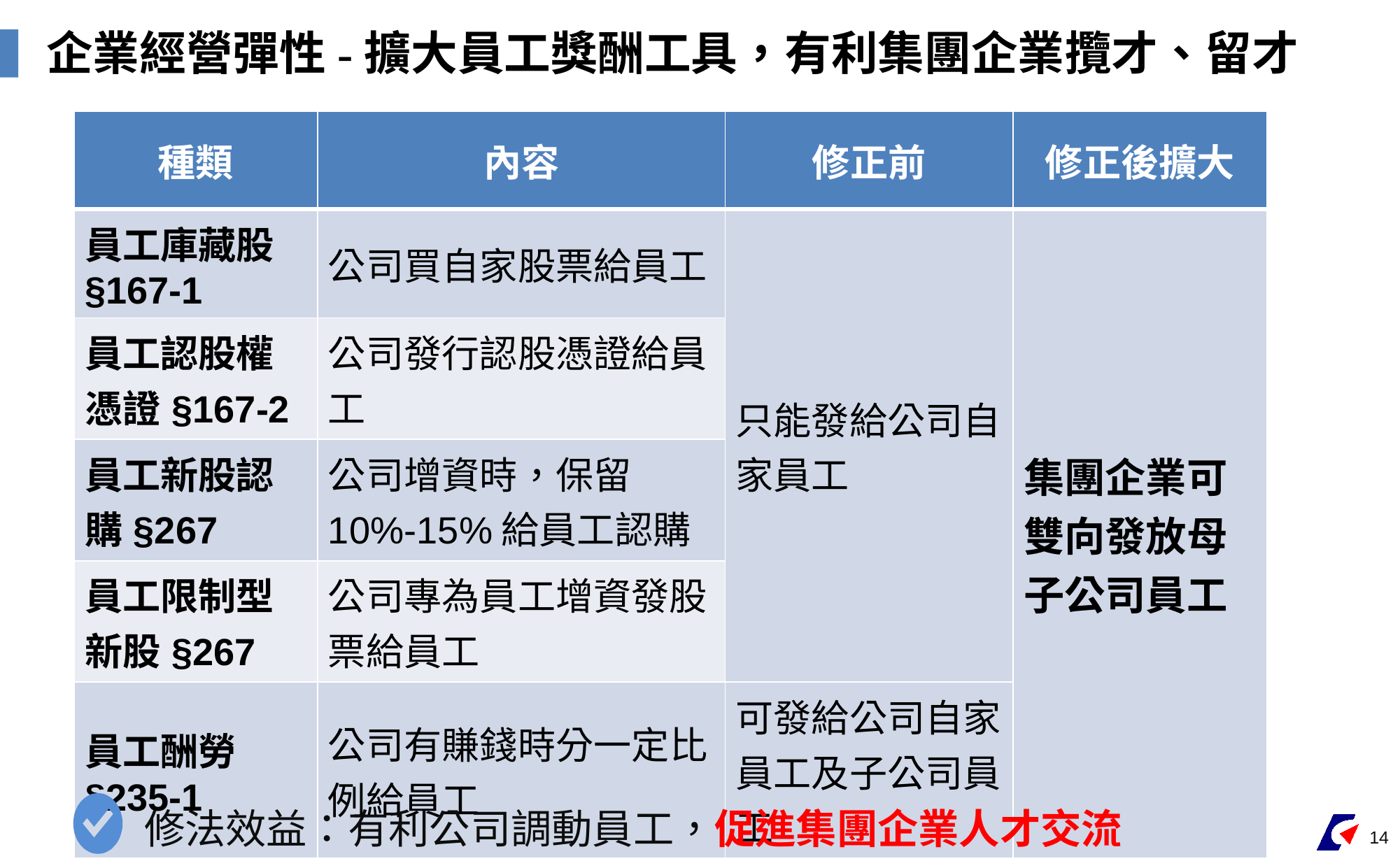

企業經營彈性-擴大員工獎酬工具，有利集團企業攬才、留才
| 種類 | 內容 | 修正前 | 修正後擴大 |
| --- | --- | --- | --- |
| 員工庫藏股§167-1 | 公司買自家股票給員工 | 只能發給公司自家員工 | 集團企業可雙向發放母子公司員工 |
| 員工認股權憑證§167-2 | 公司發行認股憑證給員工 |  |  |
| 員工新股認購§267 | 公司增資時，保留10%-15%給員工認購 |  |  |
| 員工限制型新股§267 | 公司專為員工增資發股票給員工 |  |  |
| 員工酬勞§235-1 | 公司有賺錢時分一定比例給員工 | 可發給公司自家員工及子公司員工 |  |

修法效益：有利公司調動員工，促進集團企業人才交流
14